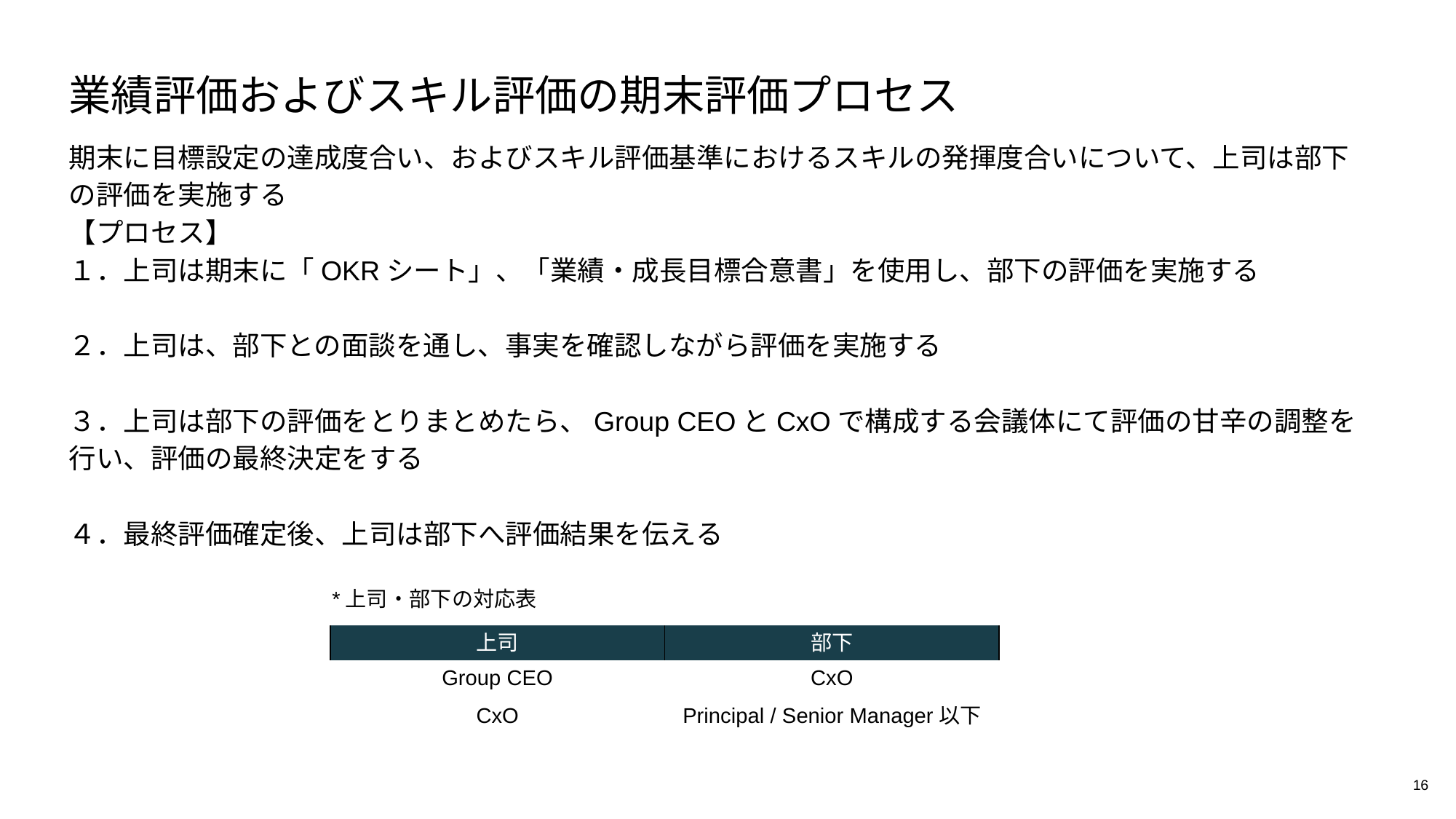

# 業績評価およびスキル評価の期末評価プロセス
期末に目標設定の達成度合い、およびスキル評価基準におけるスキルの発揮度合いについて、上司は部下の評価を実施する
【プロセス】
１．上司は期末に「OKRシート」、「業績・成長目標合意書」を使用し、部下の評価を実施する
２．上司は、部下との面談を通し、事実を確認しながら評価を実施する
３．上司は部下の評価をとりまとめたら、Group CEOとCxOで構成する会議体にて評価の甘辛の調整を行い、評価の最終決定をする
４．最終評価確定後、上司は部下へ評価結果を伝える
*上司・部下の対応表
| 上司 | 部下 |
| --- | --- |
| Group CEO | CxO |
| CxO | Principal / Senior Manager以下 |
16